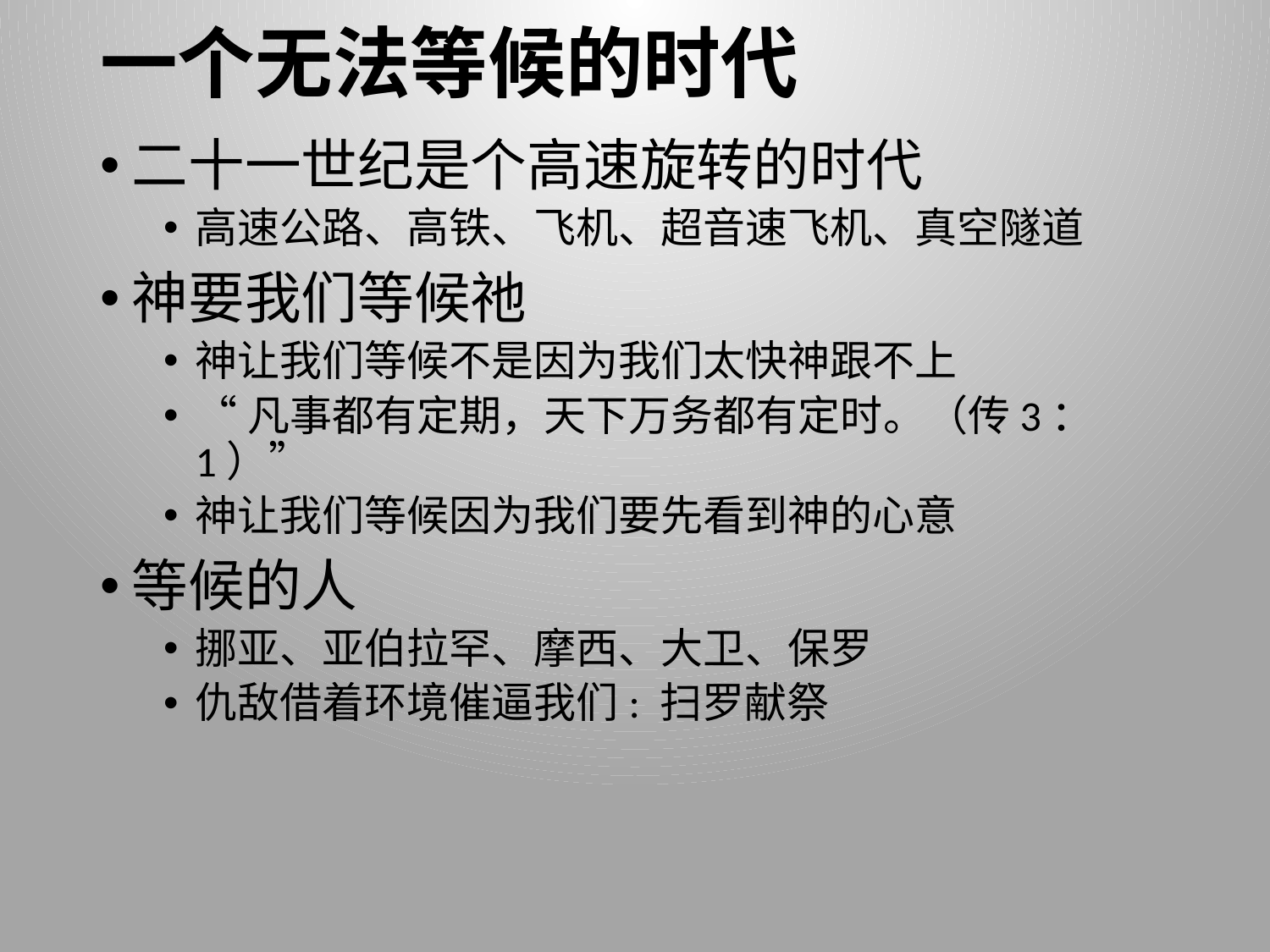

# 一个无法等候的时代
二十一世纪是个高速旋转的时代
高速公路、高铁、飞机、超音速飞机、真空隧道
神要我们等候祂
神让我们等候不是因为我们太快神跟不上
“凡事都有定期，天下万务都有定时。（传3：1）”
神让我们等候因为我们要先看到神的心意
等候的人
挪亚、亚伯拉罕、摩西、大卫、保罗
仇敌借着环境催逼我们: 扫罗献祭